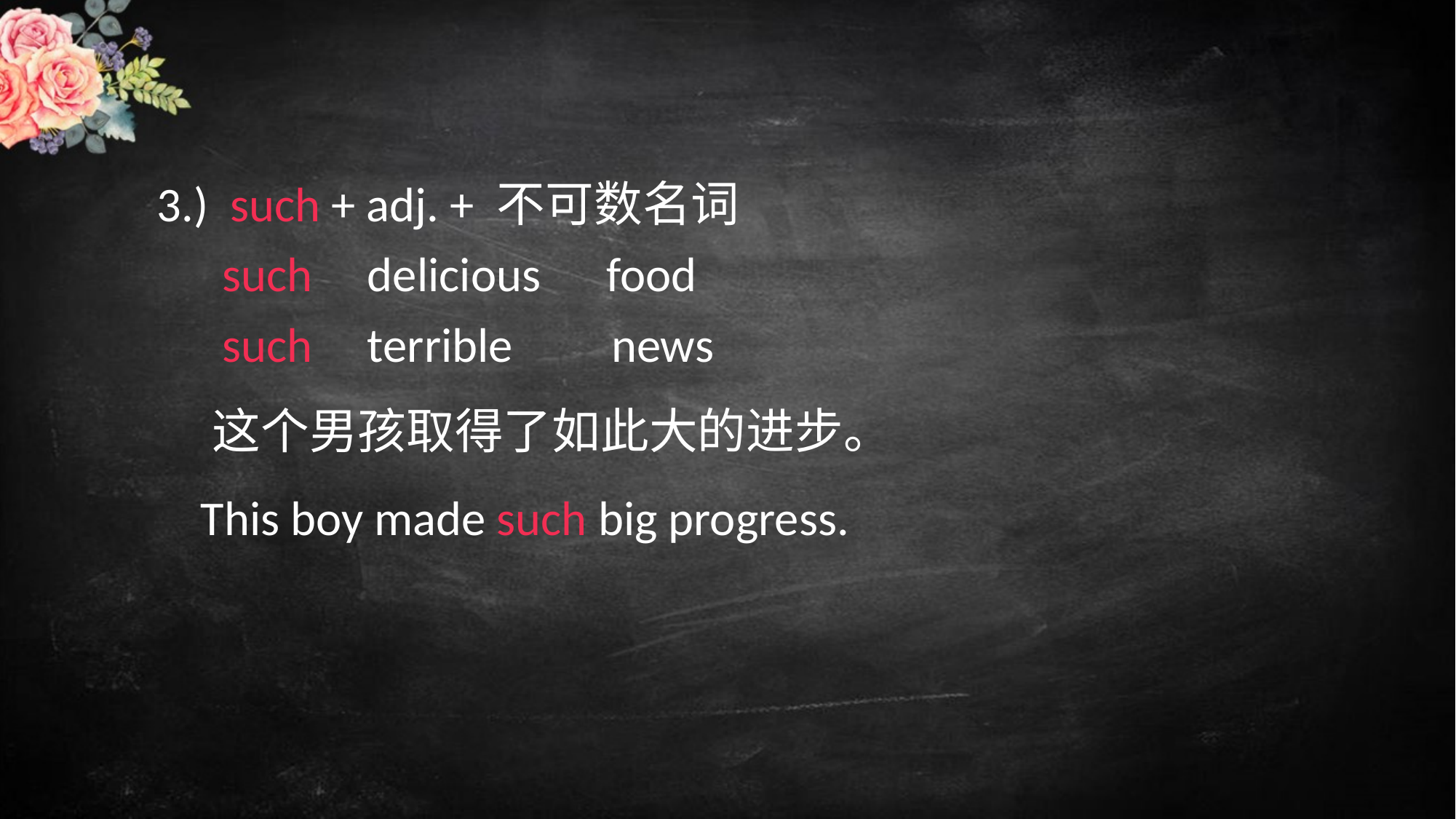

3.)  such + adj. + 不可数名词
       such     delicious      food
       such     terrible         news
     这个男孩取得了如此大的进步。
     This boy made such big progress.